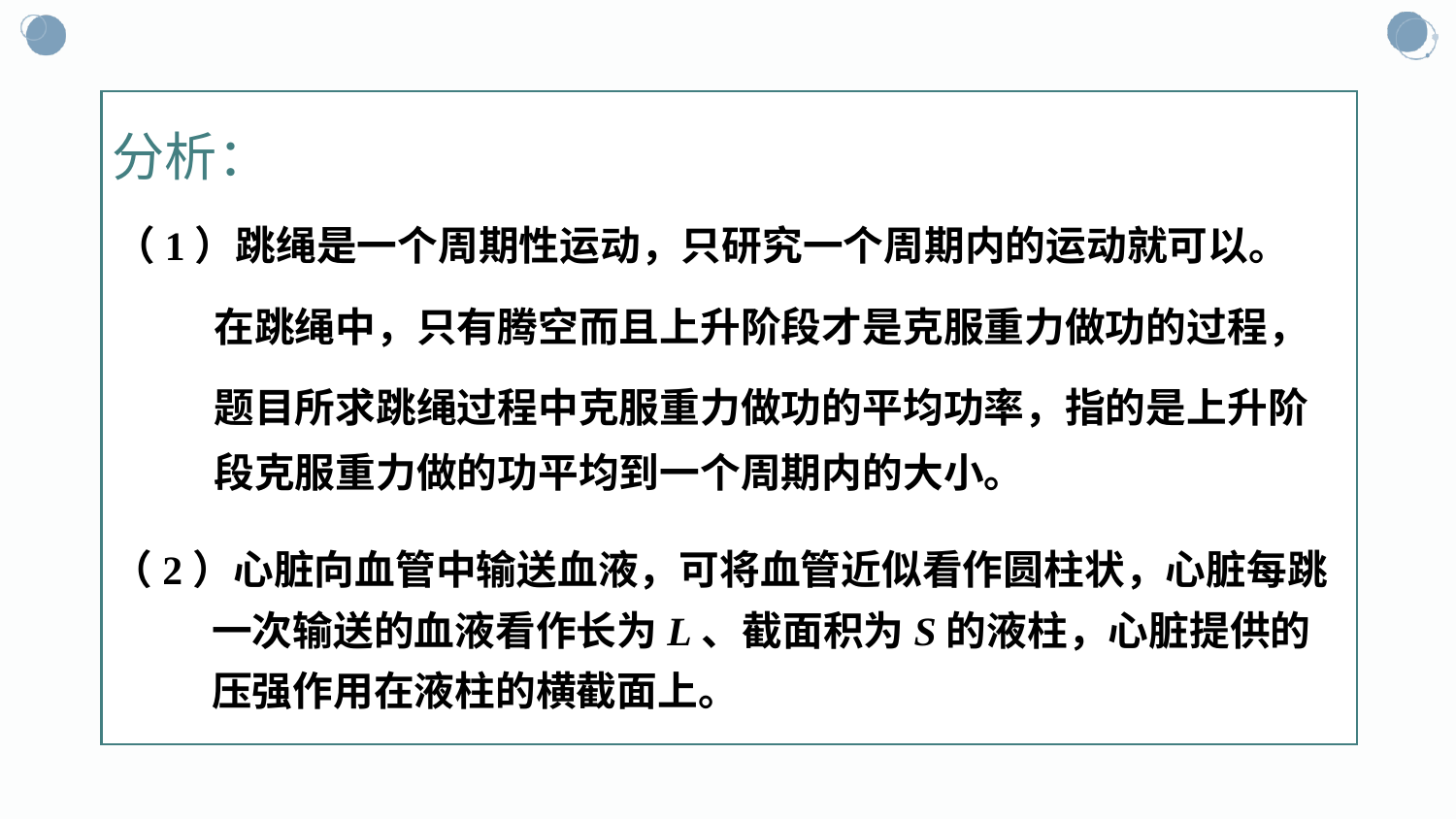

分析：
（1）跳绳是一个周期性运动，只研究一个周期内的运动就可以。
在跳绳中，只有腾空而且上升阶段才是克服重力做功的过程，
题目所求跳绳过程中克服重力做功的平均功率，指的是上升阶段克服重力做的功平均到一个周期内的大小。
（2）心脏向血管中输送血液，可将血管近似看作圆柱状，心脏每跳一次输送的血液看作长为L、截面积为S的液柱，心脏提供的压强作用在液柱的横截面上。